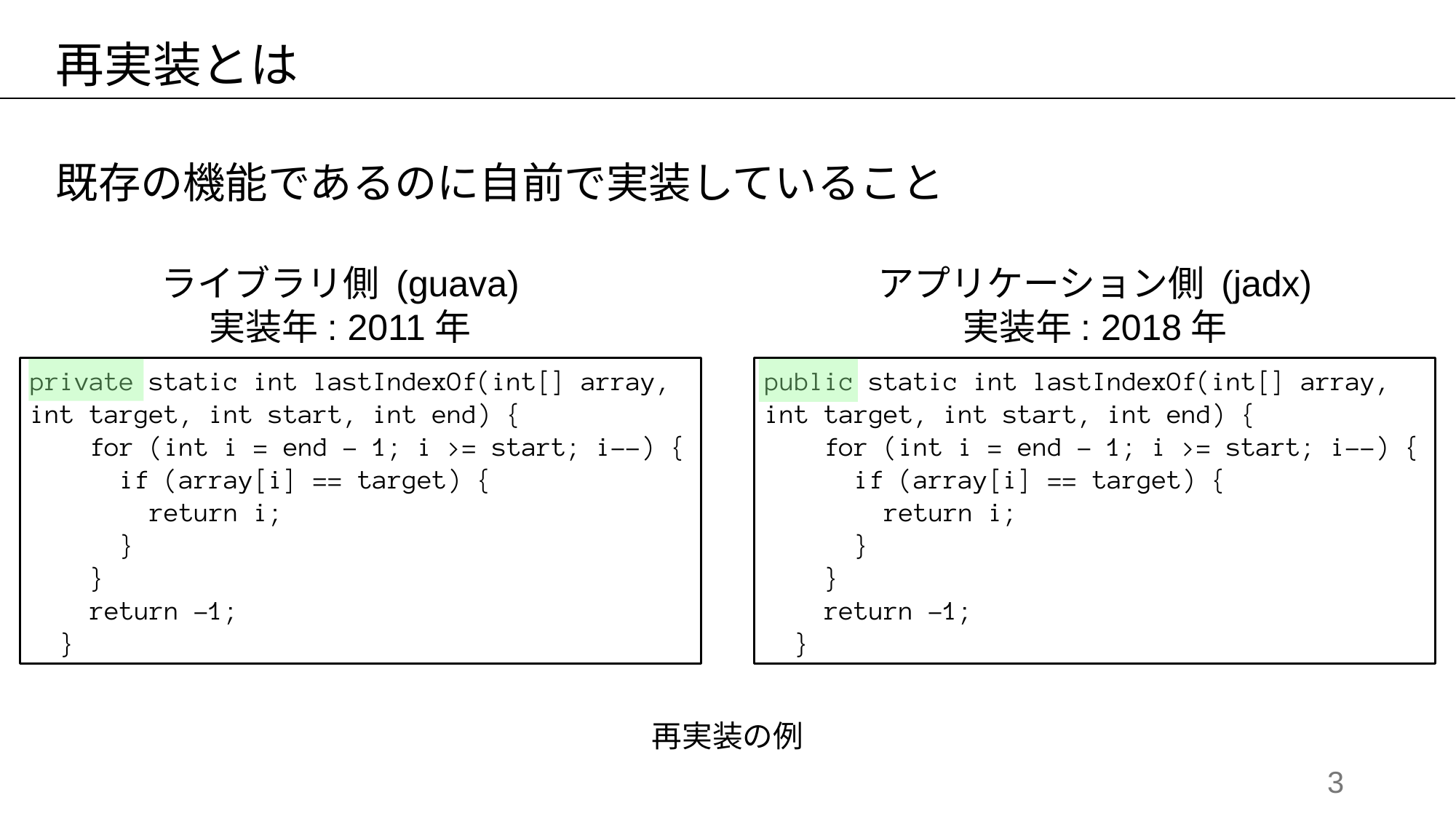

再実装とは
既存の機能であるのに自前で実装していること
ライブラリ側 (guava)
実装年: 2011年
アプリケーション側 (jadx)
実装年: 2018年
private static int lastIndexOf(int[] array,
int target, int start, int end) {
    for (int i = end - 1; i >= start; i--) {
      if (array[i] == target) {
        return i;
      }
    }
    return -1;
  }
public static int lastIndexOf(int[] array,
int target, int start, int end) {
    for (int i = end - 1; i >= start; i--) {
      if (array[i] == target) {
        return i;
      }
    }
    return -1;
  }

再実装の例
3